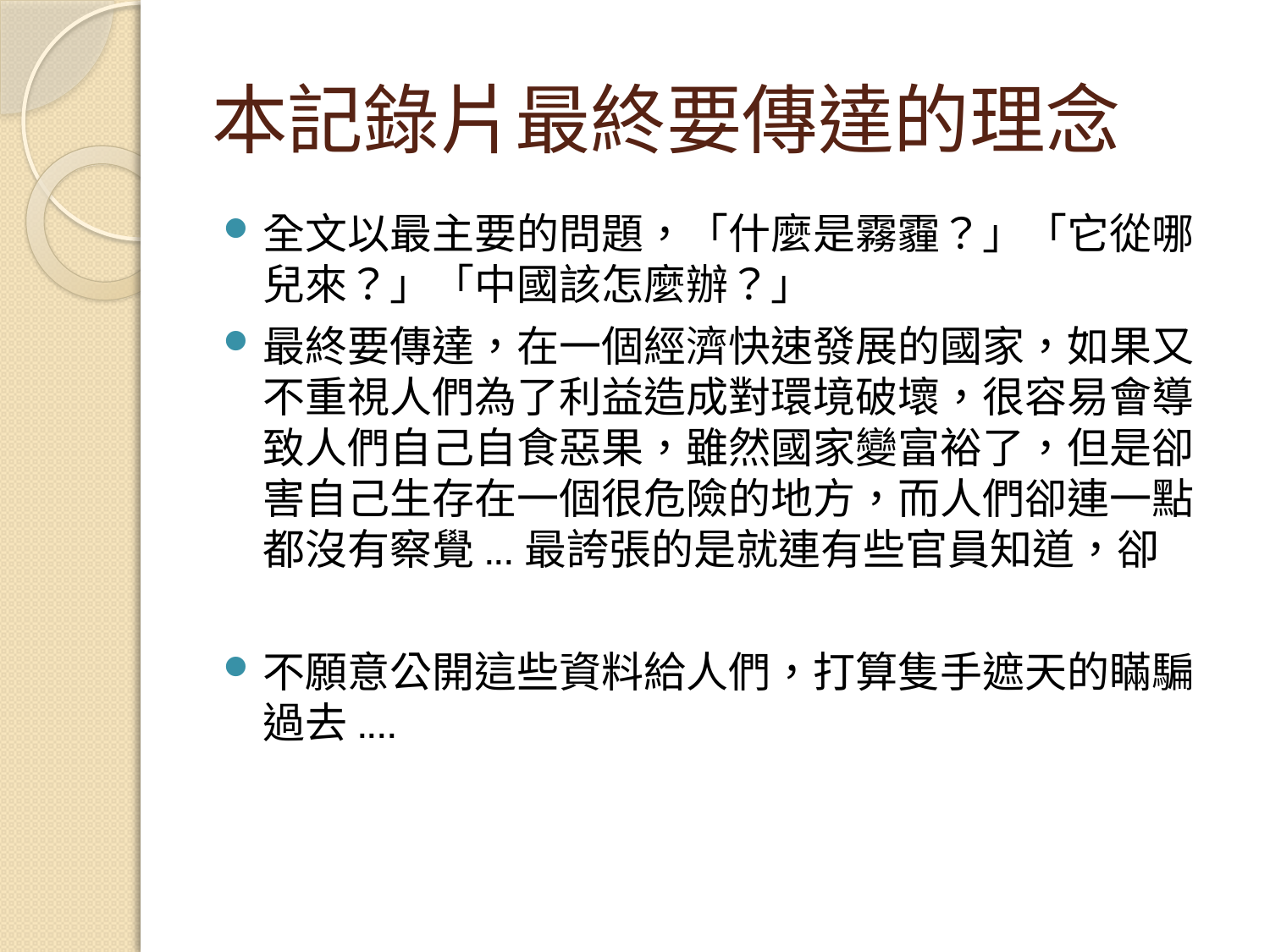

# 本記錄片最終要傳達的理念
全文以最主要的問題，「什麼是霧霾？」「它從哪兒來？」「中國該怎麼辦？」
最終要傳達，在一個經濟快速發展的國家，如果又不重視人們為了利益造成對環境破壞，很容易會導致人們自己自食惡果，雖然國家變富裕了，但是卻害自己生存在一個很危險的地方，而人們卻連一點都沒有察覺...最誇張的是就連有些官員知道，卻

不願意公開這些資料給人們，打算隻手遮天的瞞騙過去....